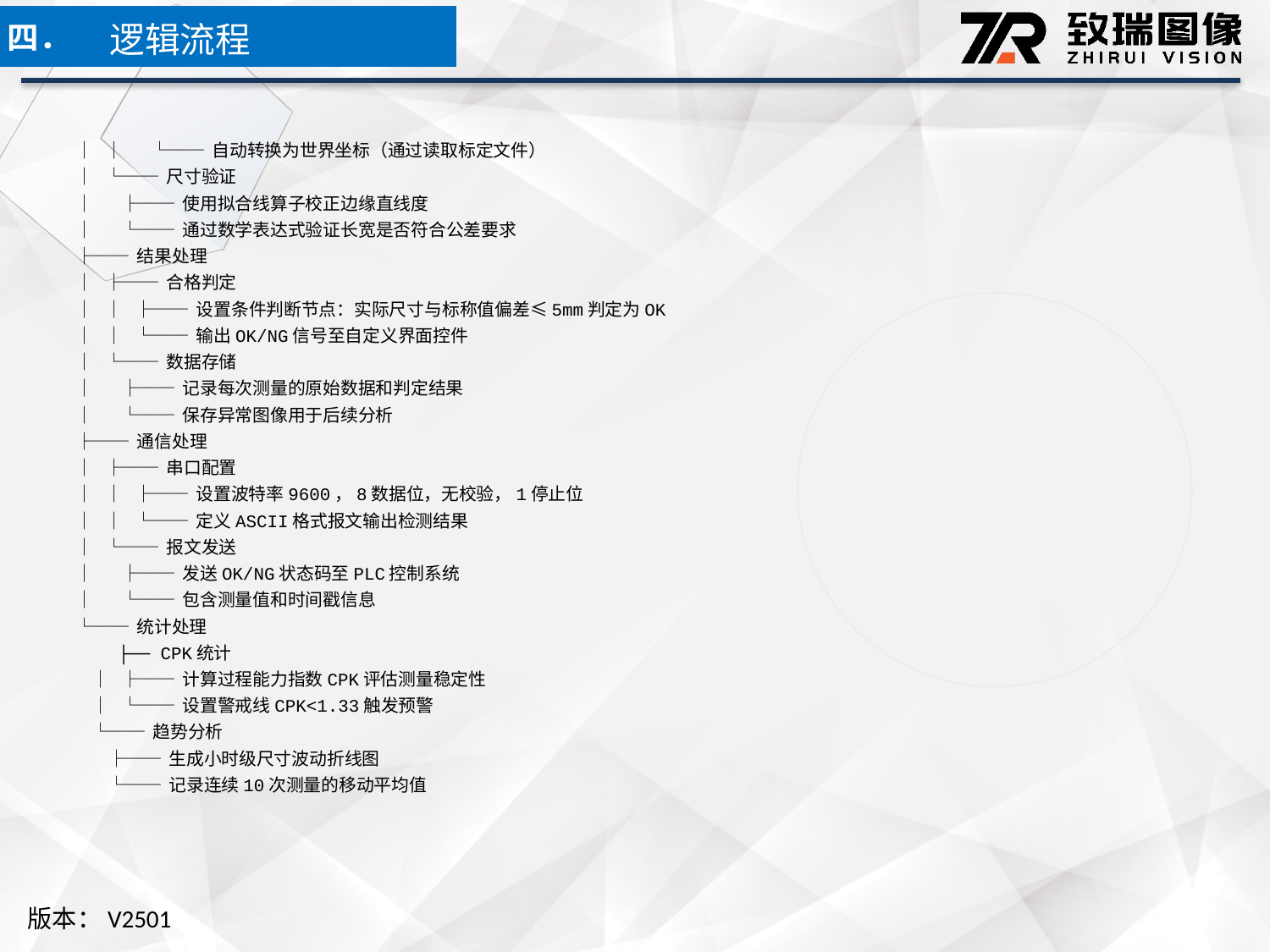

逻辑流程
四．

│   │       └── 自动转换为世界坐标（通过读取标定文件）
│   └── 尺寸验证
│       ├── 使用拟合线算子校正边缘直线度
│       └── 通过数学表达式验证长宽是否符合公差要求
├── 结果处理
│   ├── 合格判定
│   │   ├── 设置条件判断节点：实际尺寸与标称值偏差≤5mm判定为OK
│   │   └── 输出OK/NG信号至自定义界面控件
│   └── 数据存储
│       ├── 记录每次测量的原始数据和判定结果
│       └── 保存异常图像用于后续分析
├── 通信处理
│   ├── 串口配置
│   │   ├── 设置波特率9600，8数据位，无校验，1停止位
│   │   └── 定义ASCII格式报文输出检测结果
│   └── 报文发送
│       ├── 发送OK/NG状态码至PLC控制系统
│       └── 包含测量值和时间戳信息
└── 统计处理
    ├── CPK统计
    │   ├── 计算过程能力指数CPK评估测量稳定性
    │   └── 设置警戒线CPK<1.33触发预警
    └── 趋势分析
        ├── 生成小时级尺寸波动折线图
        └── 记录连续10次测量的移动平均值